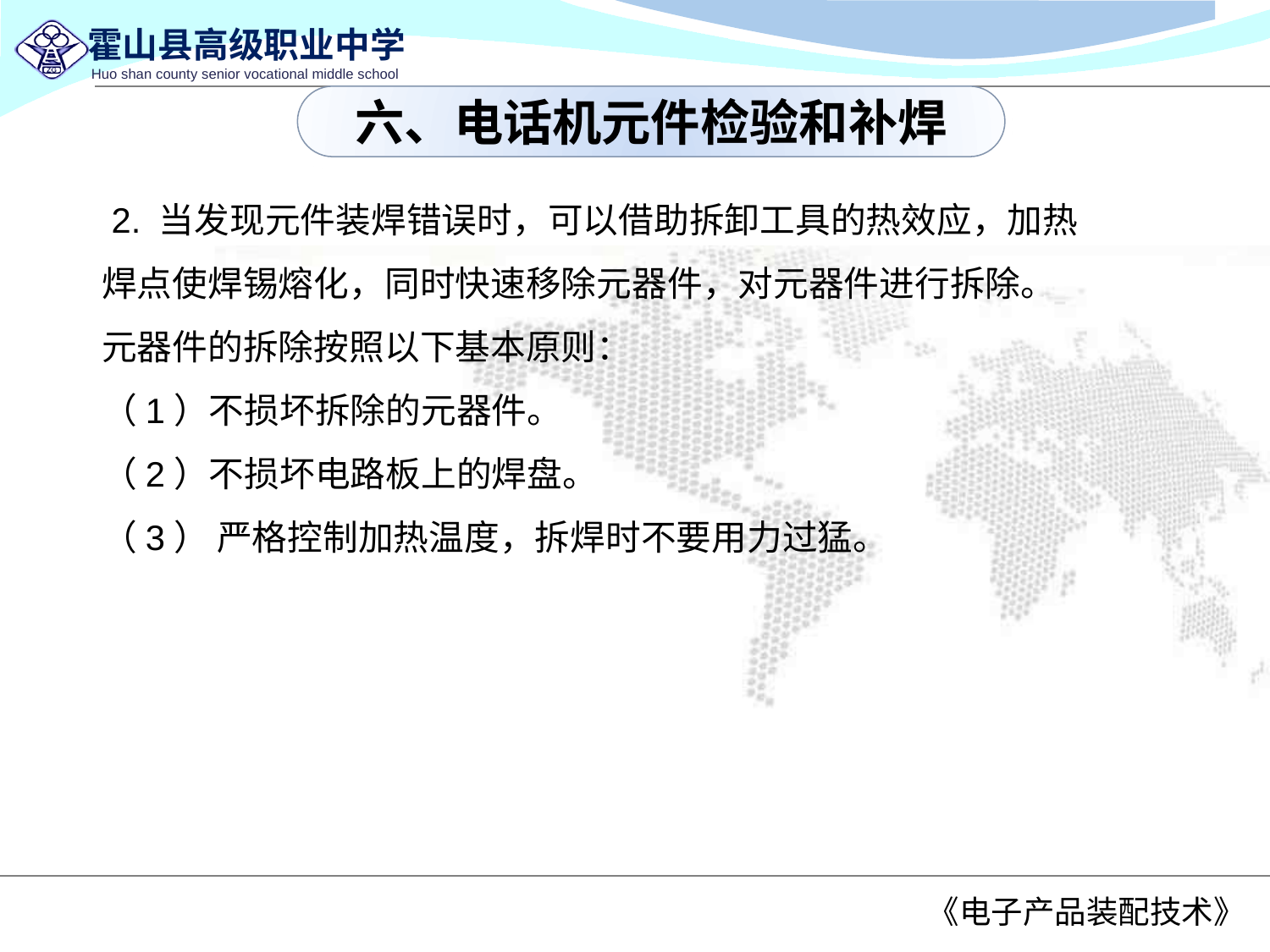

六、电话机元件检验和补焊
 2. 当发现元件装焊错误时，可以借助拆卸工具的热效应，加热焊点使焊锡熔化，同时快速移除元器件，对元器件进行拆除。
元器件的拆除按照以下基本原则：
（1）不损坏拆除的元器件。
（2）不损坏电路板上的焊盘。
（3） 严格控制加热温度，拆焊时不要用力过猛。